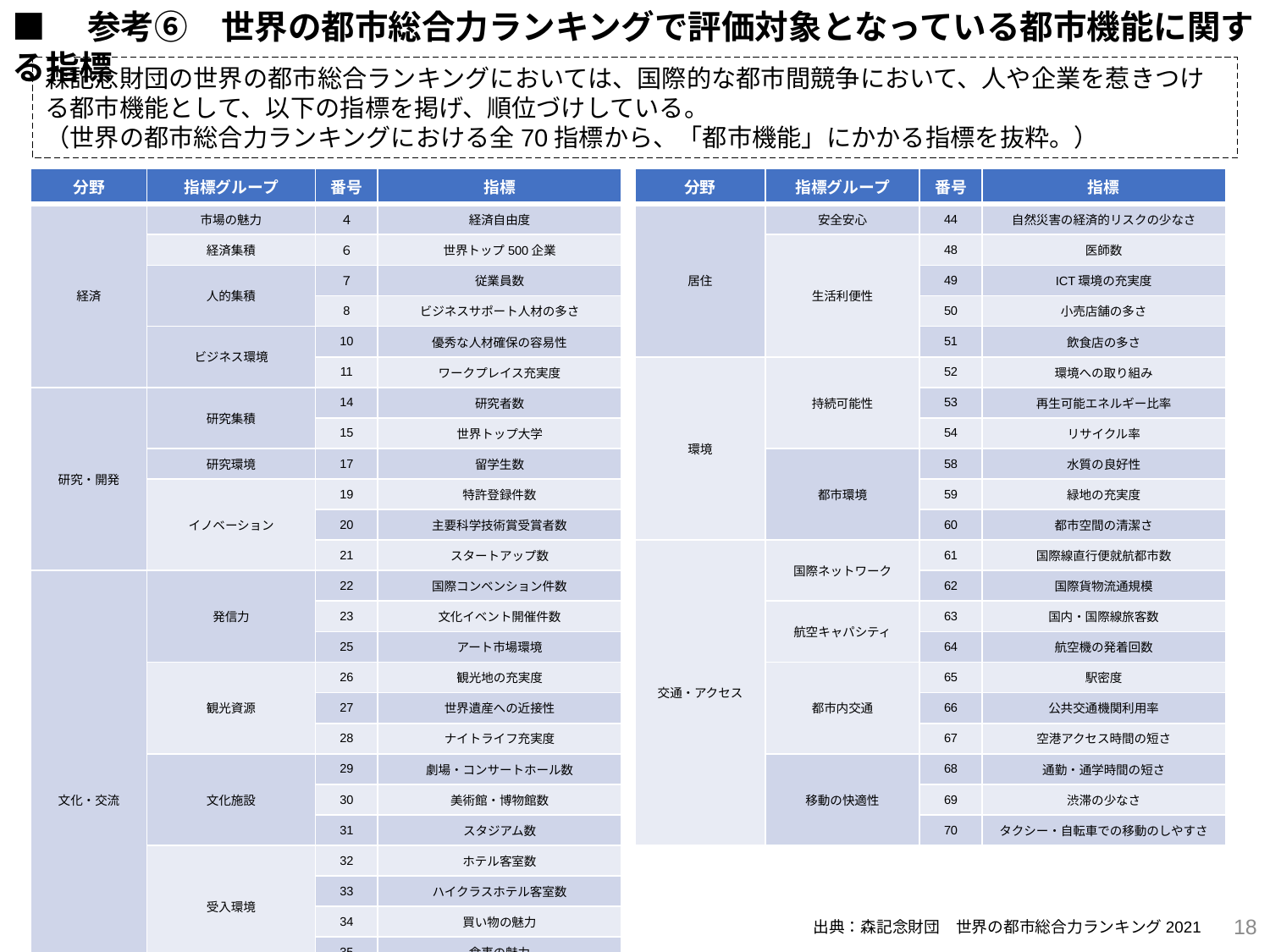

■　参考⑥　世界の都市総合力ランキングで評価対象となっている都市機能に関する指標
森記念財団の世界の都市総合ランキングにおいては、国際的な都市間競争において、人や企業を惹きつける都市機能として、以下の指標を掲げ、順位づけしている。
（世界の都市総合力ランキングにおける全70指標から、「都市機能」にかかる指標を抜粋。）
| 分野 | 指標グループ | 番号 | 指標 |
| --- | --- | --- | --- |
| 経済 | 市場の魅力 | ４ | 経済自由度 |
|  | 経済集積 | ６ | 世界トップ500企業 |
|  | 人的集積 | ７ | 従業員数 |
|  |  | 8 | ビジネスサポート人材の多さ |
|  | ビジネス環境 | 10 | 優秀な人材確保の容易性 |
|  |  | 11 | ワークプレイス充実度 |
| 研究・開発 | 研究集積 | 14 | 研究者数 |
|  |  | 15 | 世界トップ大学 |
|  | 研究環境 | 17 | 留学生数 |
|  | イノベーション | 19 | 特許登録件数 |
|  |  | 20 | 主要科学技術賞受賞者数 |
|  |  | 21 | スタートアップ数 |
| 文化・交流 | 発信力 | 22 | 国際コンベンション件数 |
|  |  | 23 | 文化イベント開催件数 |
|  |  | 25 | アート市場環境 |
|  | 観光資源 | 26 | 観光地の充実度 |
|  |  | 27 | 世界遺産への近接性 |
|  |  | 28 | ナイトライフ充実度 |
|  | 文化施設 | 29 | 劇場・コンサートホール数 |
|  |  | 30 | 美術館・博物館数 |
|  |  | 31 | スタジアム数 |
|  | 受入環境 | 32 | ホテル客室数 |
|  |  | 33 | ハイクラスホテル客室数 |
|  |  | 34 | 買い物の魅力 |
|  |  | 35 | 食事の魅力 |
|  | 外国人受入実績 | 36 | 外国人居住者数 |
|  |  | 37 | 外国人訪問者数 |
| 分野 | 指標グループ | 番号 | 指標 |
| --- | --- | --- | --- |
| 居住 | 安全安心 | 44 | 自然災害の経済的リスクの少なさ |
|  | 生活利便性 | 48 | 医師数 |
|  |  | 49 | ICT環境の充実度 |
|  |  | 50 | 小売店舗の多さ |
|  |  | 51 | 飲食店の多さ |
| 環境 | 持続可能性 | 52 | 環境への取り組み |
|  |  | 53 | 再生可能エネルギー比率 |
|  |  | 54 | リサイクル率 |
|  | 都市環境 | 58 | 水質の良好性 |
|  |  | 59 | 緑地の充実度 |
|  |  | 60 | 都市空間の清潔さ |
| 交通・アクセス | 国際ネットワーク | 61 | 国際線直行便就航都市数 |
|  |  | 62 | 国際貨物流通規模 |
|  | 航空キャパシティ | 63 | 国内・国際線旅客数 |
|  |  | 64 | 航空機の発着回数 |
|  | 都市内交通 | 65 | 駅密度 |
|  |  | 66 | 公共交通機関利用率 |
|  |  | 67 | 空港アクセス時間の短さ |
|  | 移動の快適性 | 68 | 通勤・通学時間の短さ |
|  |  | 69 | 渋滞の少なさ |
|  |  | 70 | タクシー・自転車での移動のしやすさ |
18
出典：森記念財団　世界の都市総合力ランキング2021